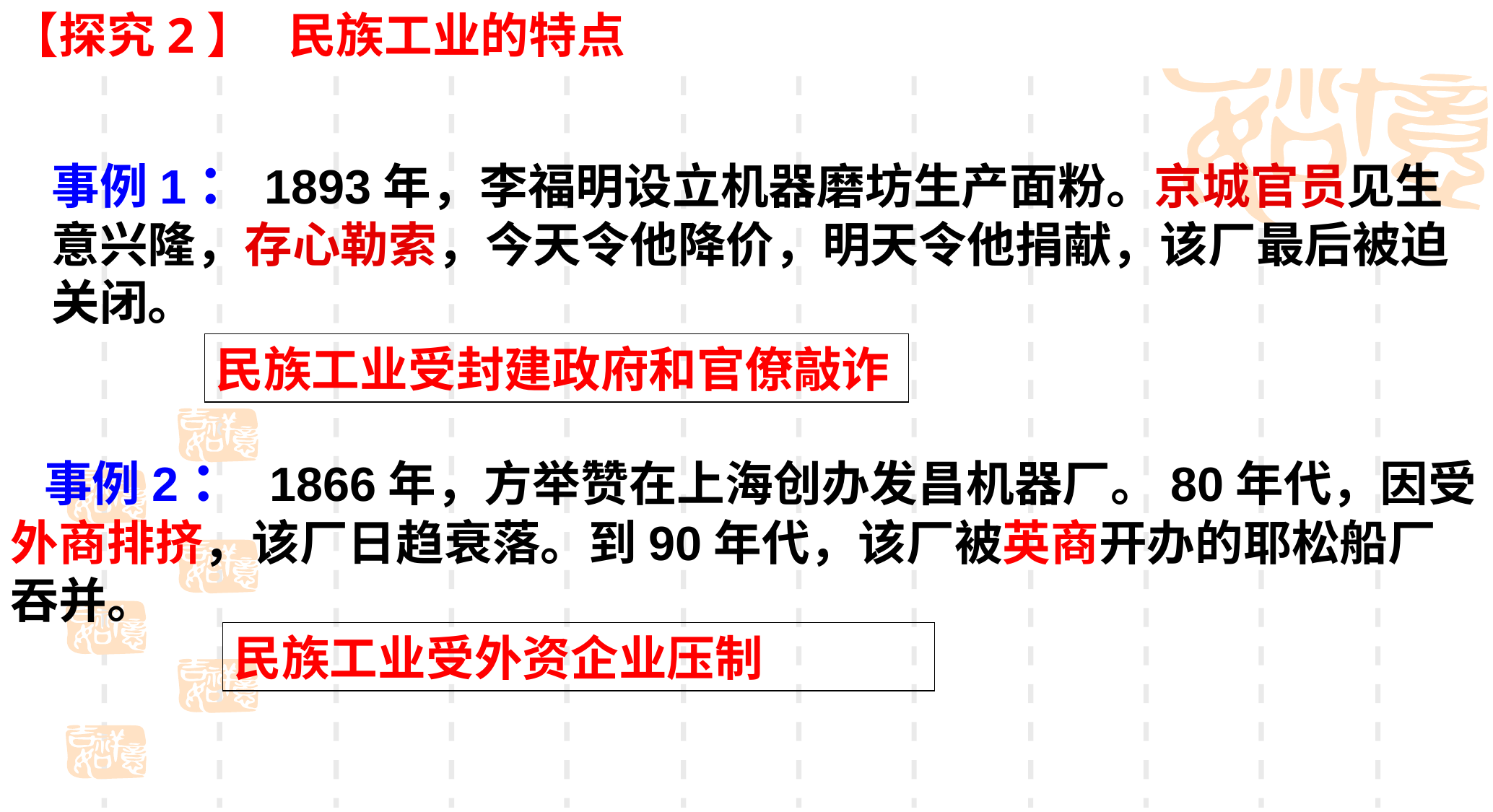

【探究2】   民族工业的特点
事例1：1893年，李福明设立机器磨坊生产面粉。京城官员见生意兴隆，存心勒索，今天令他降价，明天令他捐献，该厂最后被迫关闭。
民族工业受封建政府和官僚敲诈
  事例2： 1866年，方举赞在上海创办发昌机器厂。80年代，因受外商排挤，该厂日趋衰落。到90年代，该厂被英商开办的耶松船厂吞并。
民族工业受外资企业压制